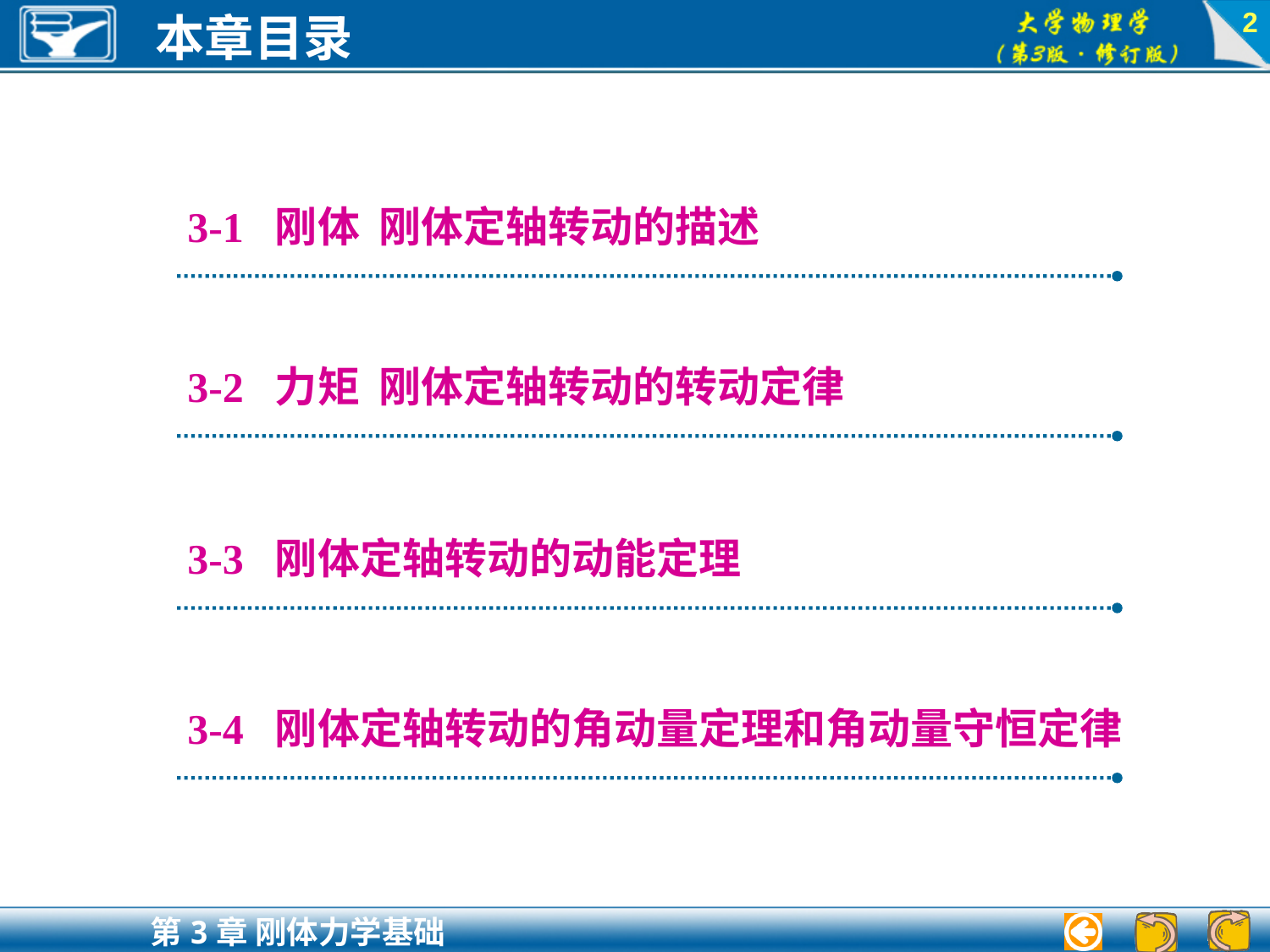

2
3-1  刚体  刚体定轴转动的描述

3-2  力矩  刚体定轴转动的转动定律

3-3  刚体定轴转动的动能定理

3-4  刚体定轴转动的角动量定理和角动量守恒定律